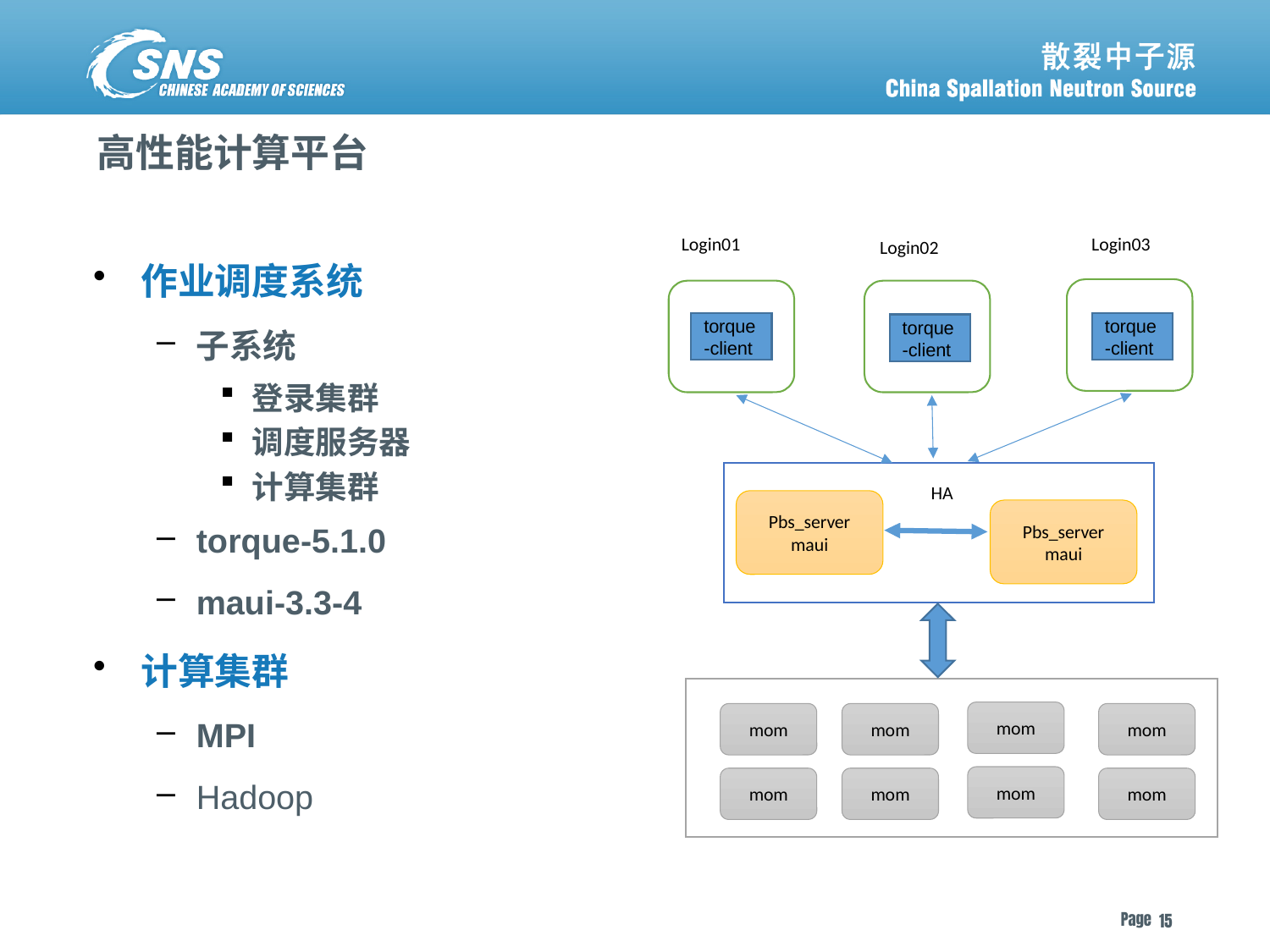

# 高性能计算平台

Login01
Login03
Login02

torque-client
torque-client
torque-client

HA
Pbs_server
maui
Pbs_server
maui

mom
mom
mom
mom
mom
mom
mom
mom
作业调度系统
子系统
登录集群
调度服务器
计算集群
torque-5.1.0
maui-3.3-4
计算集群
MPI
Hadoop
15